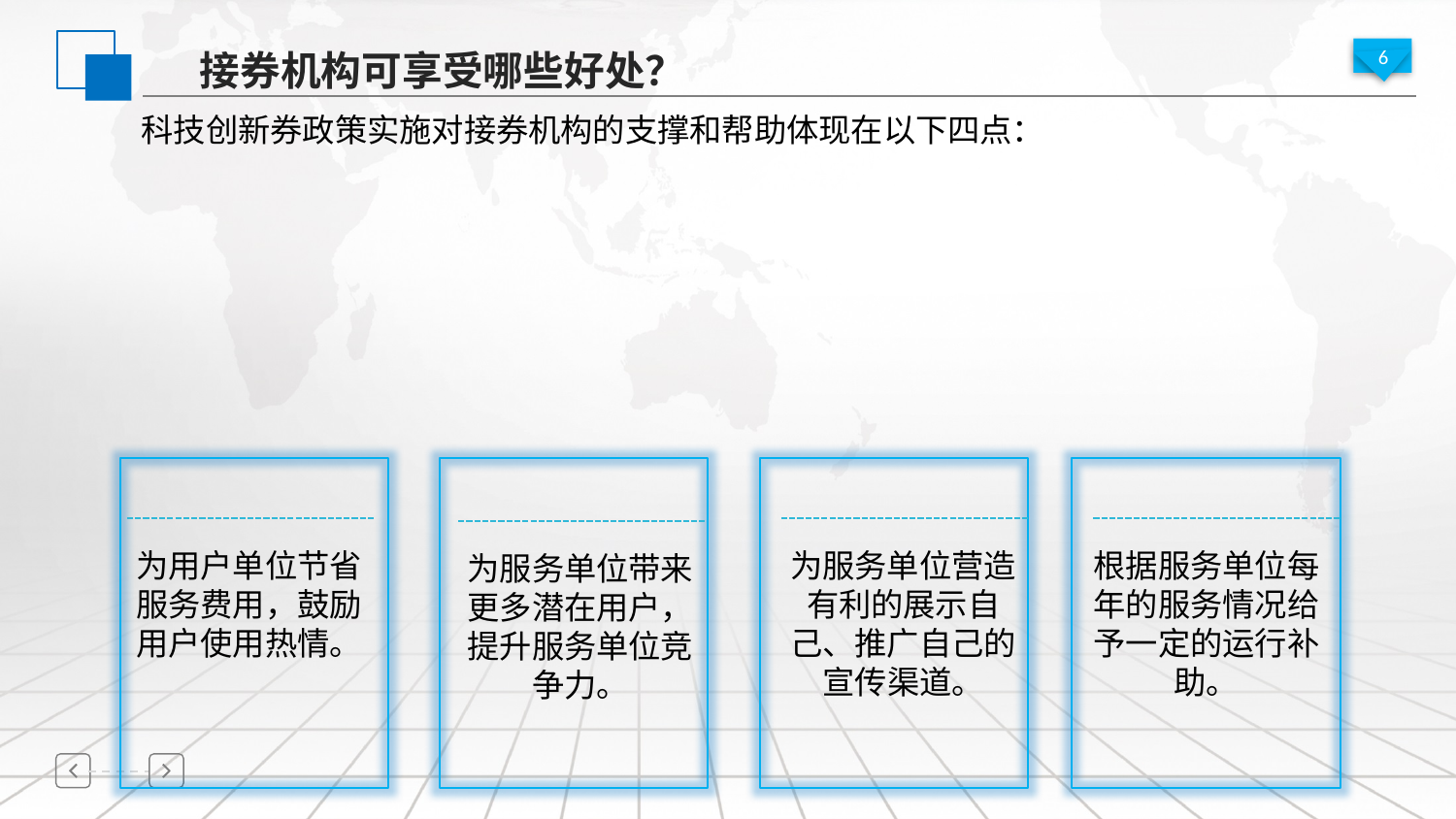

# 接券机构可享受哪些好处？
科技创新券政策实施对接券机构的支撑和帮助体现在以下四点：

1.

2.

3.

4.

为服务单位营造有利的展示自己、推广自己的宣传渠道。
为用户单位节省服务费用，鼓励用户使用热情。
根据服务单位每年的服务情况给予一定的运行补助。
为服务单位带来更多潜在用户，提升服务单位竞争力。